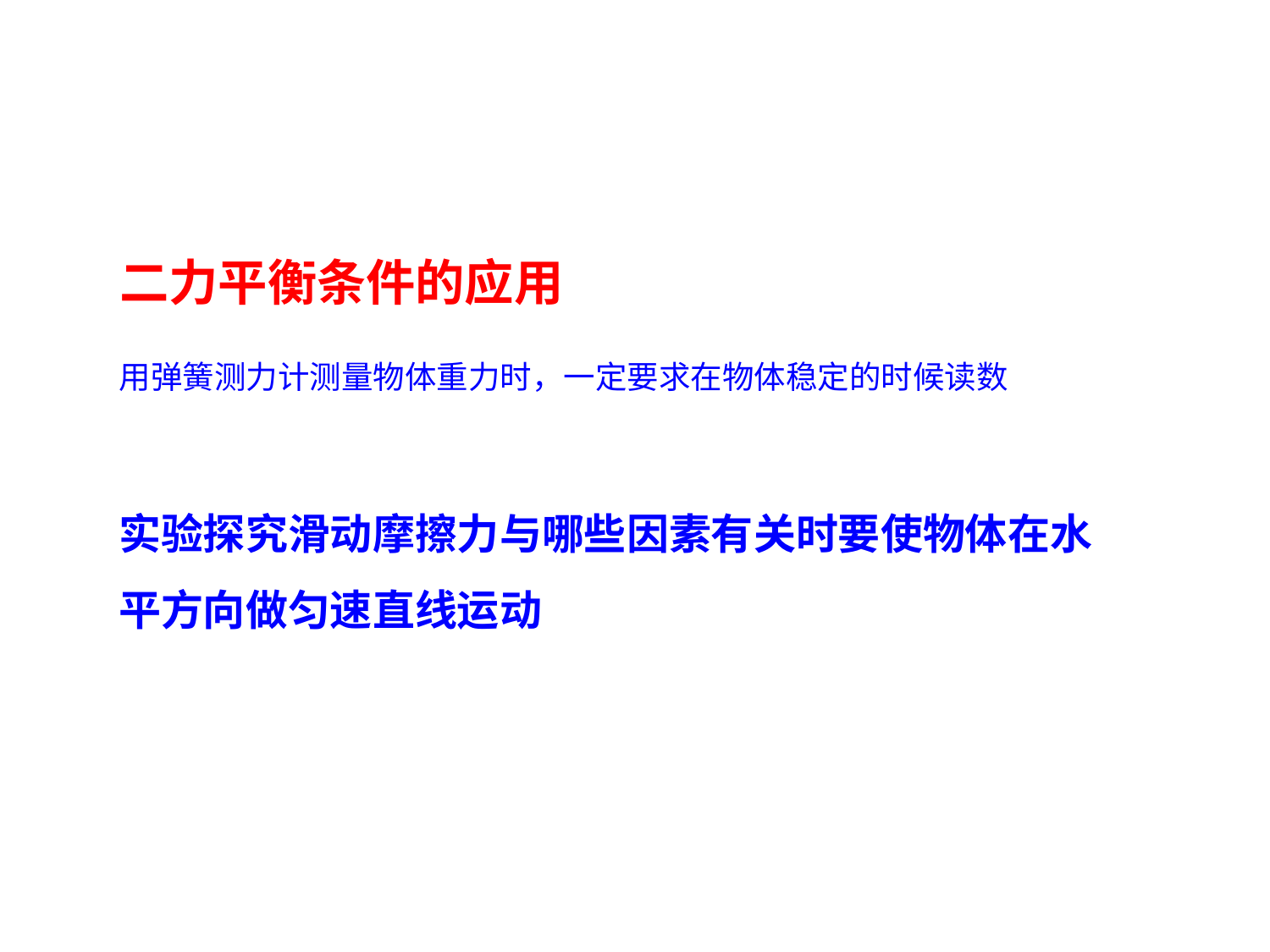

二力平衡条件的应用
用弹簧测力计测量物体重力时，一定要求在物体稳定的时候读数
实验探究滑动摩擦力与哪些因素有关时要使物体在水平方向做匀速直线运动